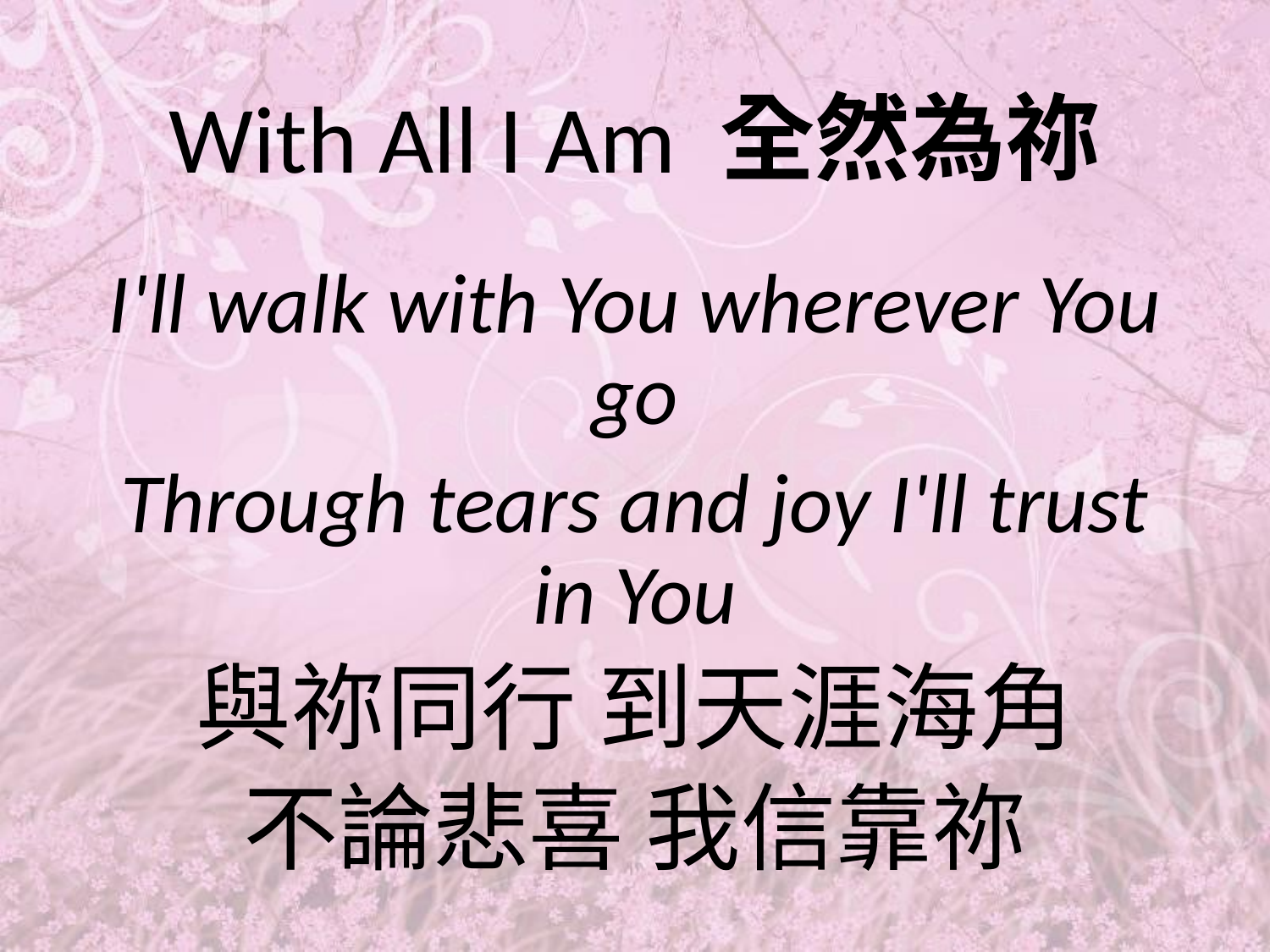

# With All I Am 全然為祢
I'll walk with You wherever You go
Through tears and joy I'll trust in You
與祢同行 到天涯海角
不論悲喜 我信靠祢